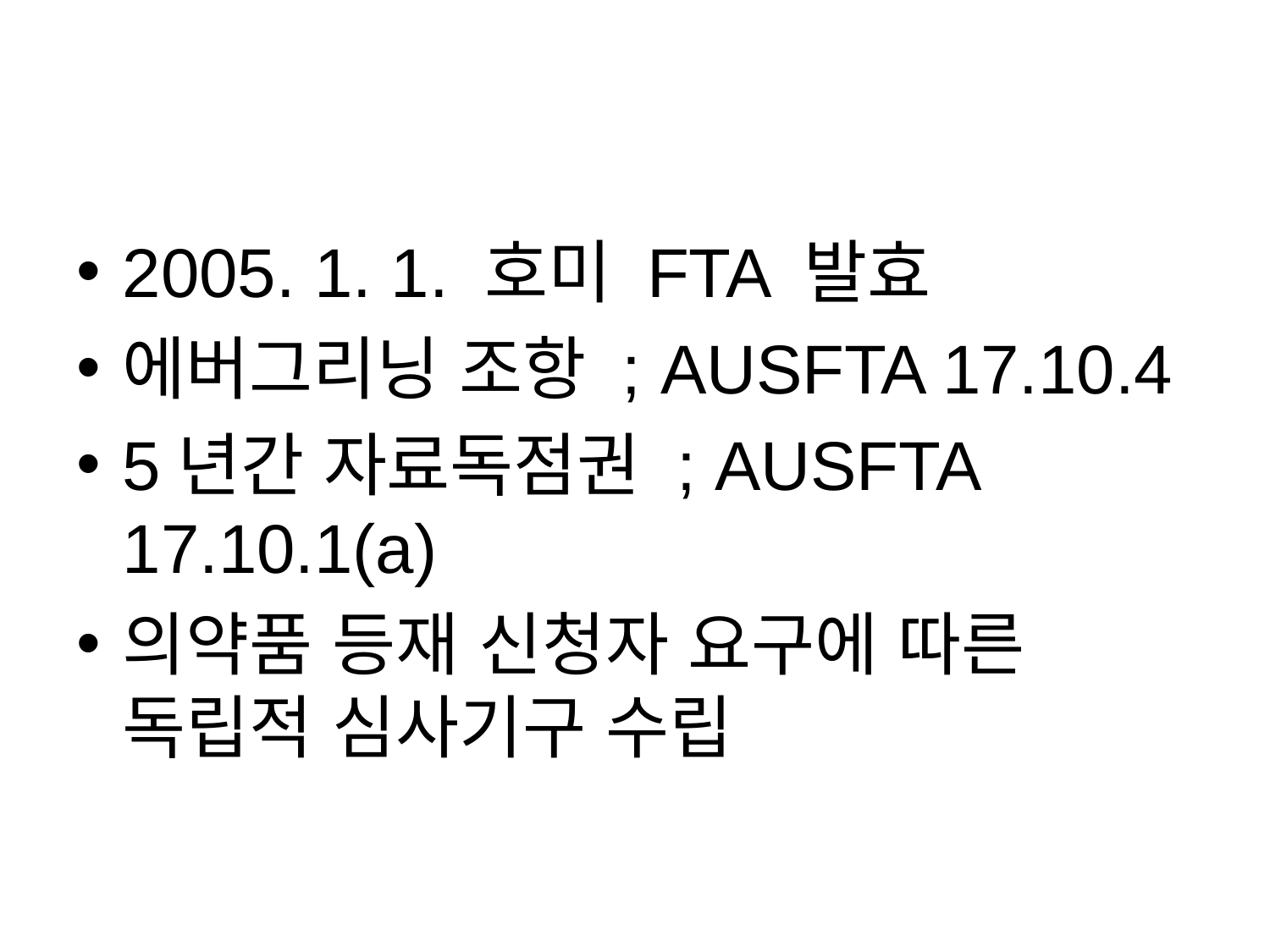

#
2005. 1. 1. 호미 FTA 발효
에버그리닝 조항 ; AUSFTA 17.10.4
5년간 자료독점권 ; AUSFTA 17.10.1(a)
의약품 등재 신청자 요구에 따른 독립적 심사기구 수립